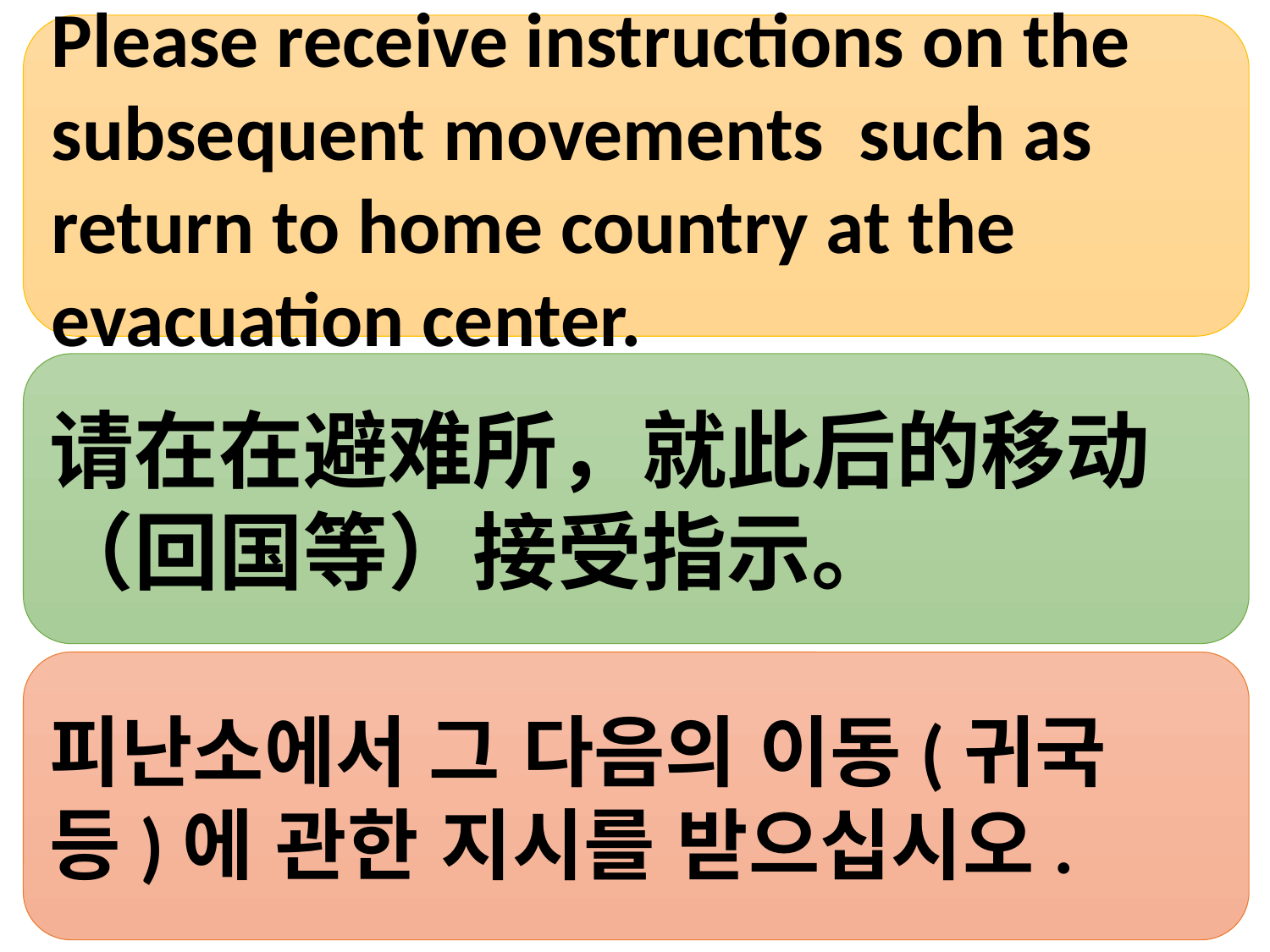

Please receive instructions on the subsequent movements  such as return to home country at the evacuation center.
请在在避难所，就此后的移动（回国等）接受指示。
피난소에서 그 다음의 이동(귀국 등)에 관한 지시를 받으십시오.